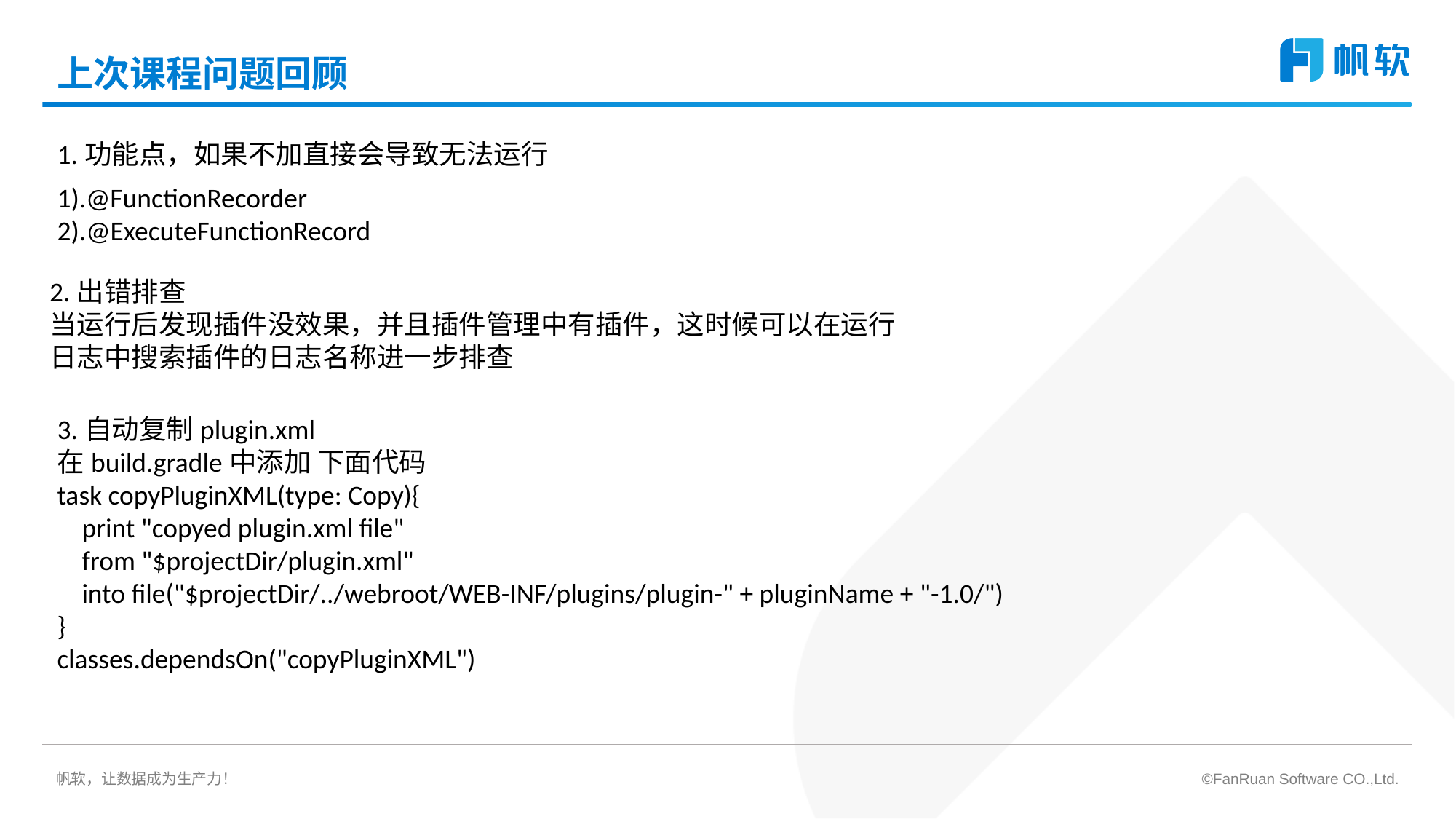

# 上次课程问题回顾
1.功能点，如果不加直接会导致无法运行
1).@FunctionRecorder
2).@ExecuteFunctionRecord
2.出错排查
当运行后发现插件没效果，并且插件管理中有插件，这时候可以在运行日志中搜索插件的日志名称进一步排查
3.自动复制plugin.xml
在build.gradle中添加 下面代码
task copyPluginXML(type: Copy){
    print "copyed plugin.xml file"
    from "$projectDir/plugin.xml"
    into file("$projectDir/../webroot/WEB-INF/plugins/plugin-" + pluginName + "-1.0/")
}
classes.dependsOn("copyPluginXML")